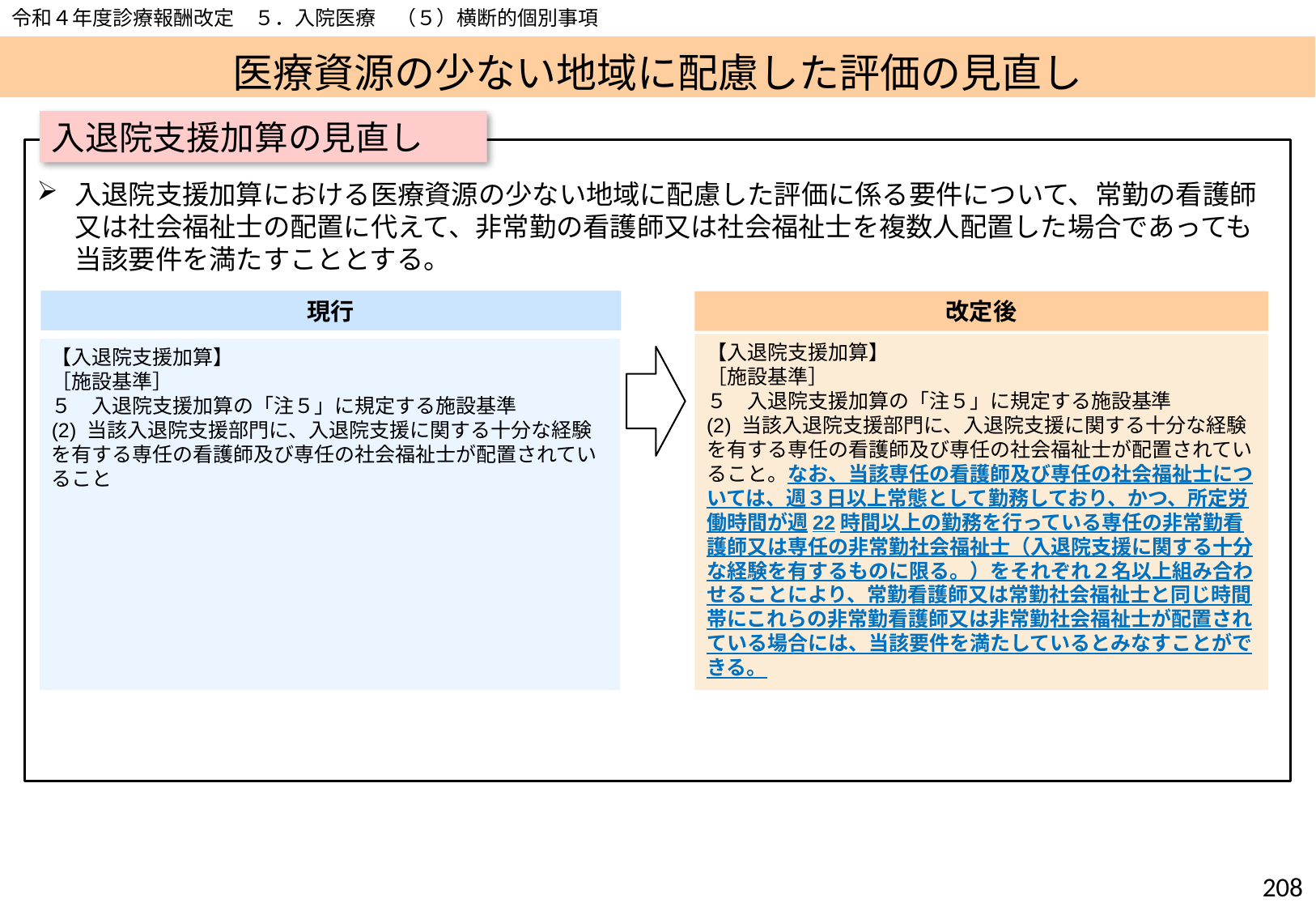

令和４年度診療報酬改定　５．入院医療　（５）横断的個別事項
# 医療資源の少ない地域に配慮した評価の見直し
入退院支援加算の見直し

入退院支援加算における医療資源の少ない地域に配慮した評価に係る要件について、常勤の看護師又は社会福祉士の配置に代えて、非常勤の看護師又は社会福祉士を複数人配置した場合であっても当該要件を満たすこととする。
現行
改定後
【入退院支援加算】
［施設基準］
５　入退院支援加算の「注５」に規定する施設基準
(2) 当該入退院支援部門に、入退院支援に関する十分な経験を有する専任の看護師及び専任の社会福祉士が配置されていること。なお、当該専任の看護師及び専任の社会福祉士については、週３日以上常態として勤務しており、かつ、所定労働時間が週22時間以上の勤務を行っている専任の非常勤看護師又は専任の非常勤社会福祉士（入退院支援に関する十分な経験を有するものに限る。）をそれぞれ２名以上組み合わせることにより、常勤看護師又は常勤社会福祉士と同じ時間帯にこれらの非常勤看護師又は非常勤社会福祉士が配置されている場合には、当該要件を満たしているとみなすことができる。
【入退院支援加算】
［施設基準］
５　入退院支援加算の「注５」に規定する施設基準
(2) 当該入退院支援部門に、入退院支援に関する十分な経験を有する専任の看護師及び専任の社会福祉士が配置されていること

208